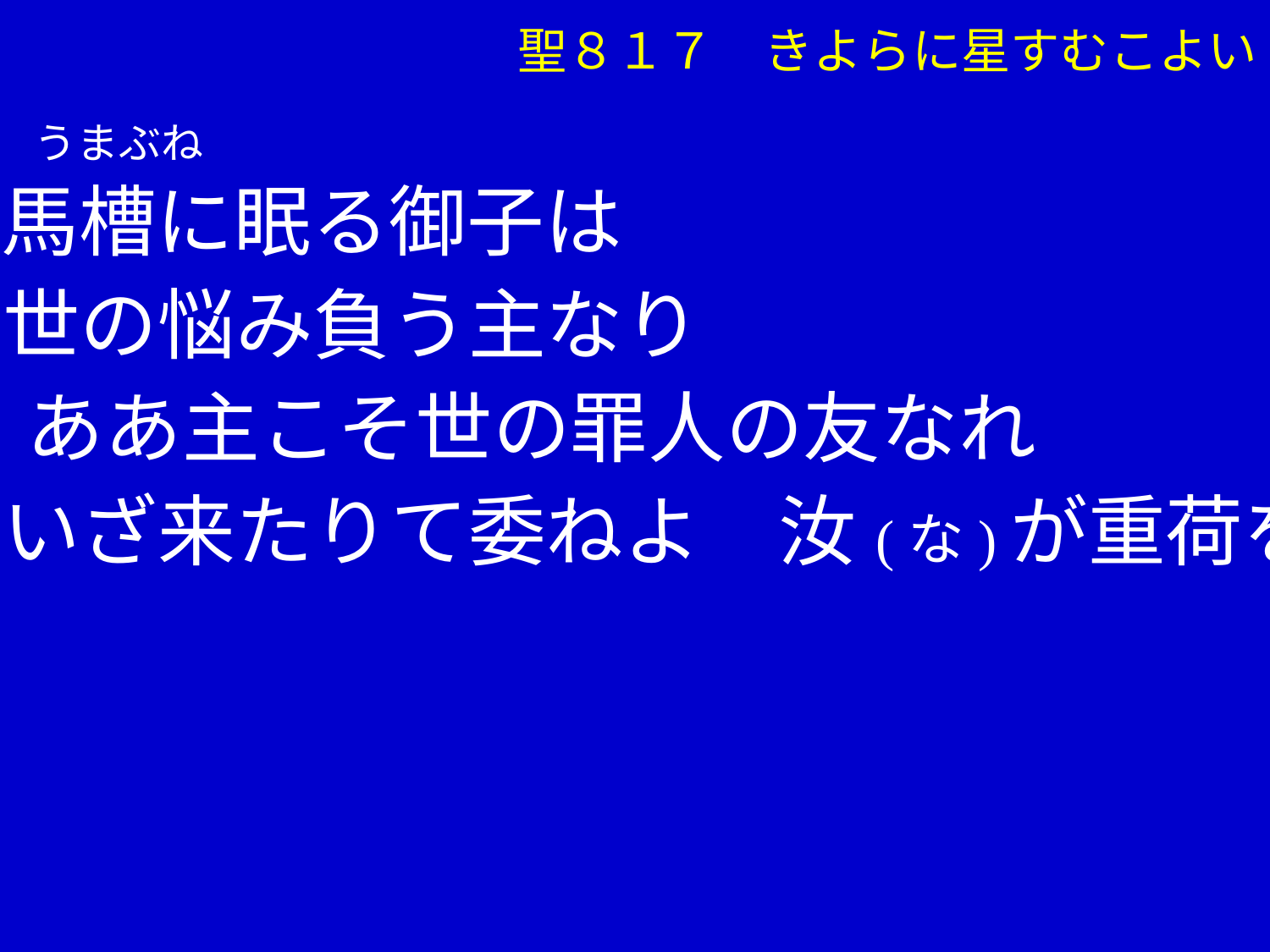

聖８１７　きよらに星すむこよい
　　うまぶね
　 馬槽に眠る御子は
  世の悩み負う主なり
　ああ主こそ世の罪人の友なれ
  いざ来たりて委ねよ　汝(な)が重荷を